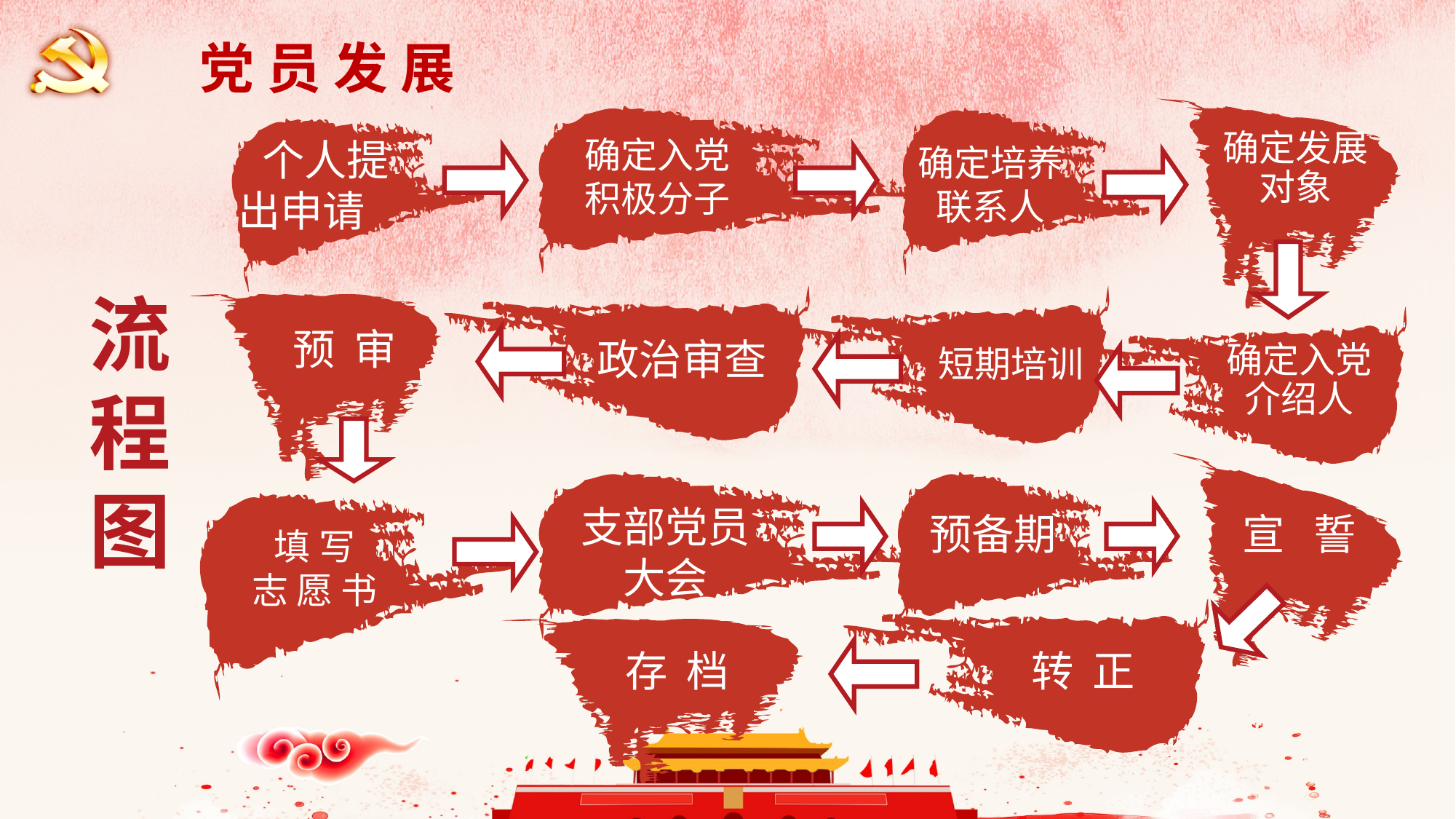

党 员 发 展

确定发展
对象
确定入党
积极分子
 个人提出申请
确定培养
联系人

流程图

预  审

政治审查

短期培训
确定入党
介绍人

支部党员大会

宣   誓
预备期

填 写
志 愿 书

转  正
存  档